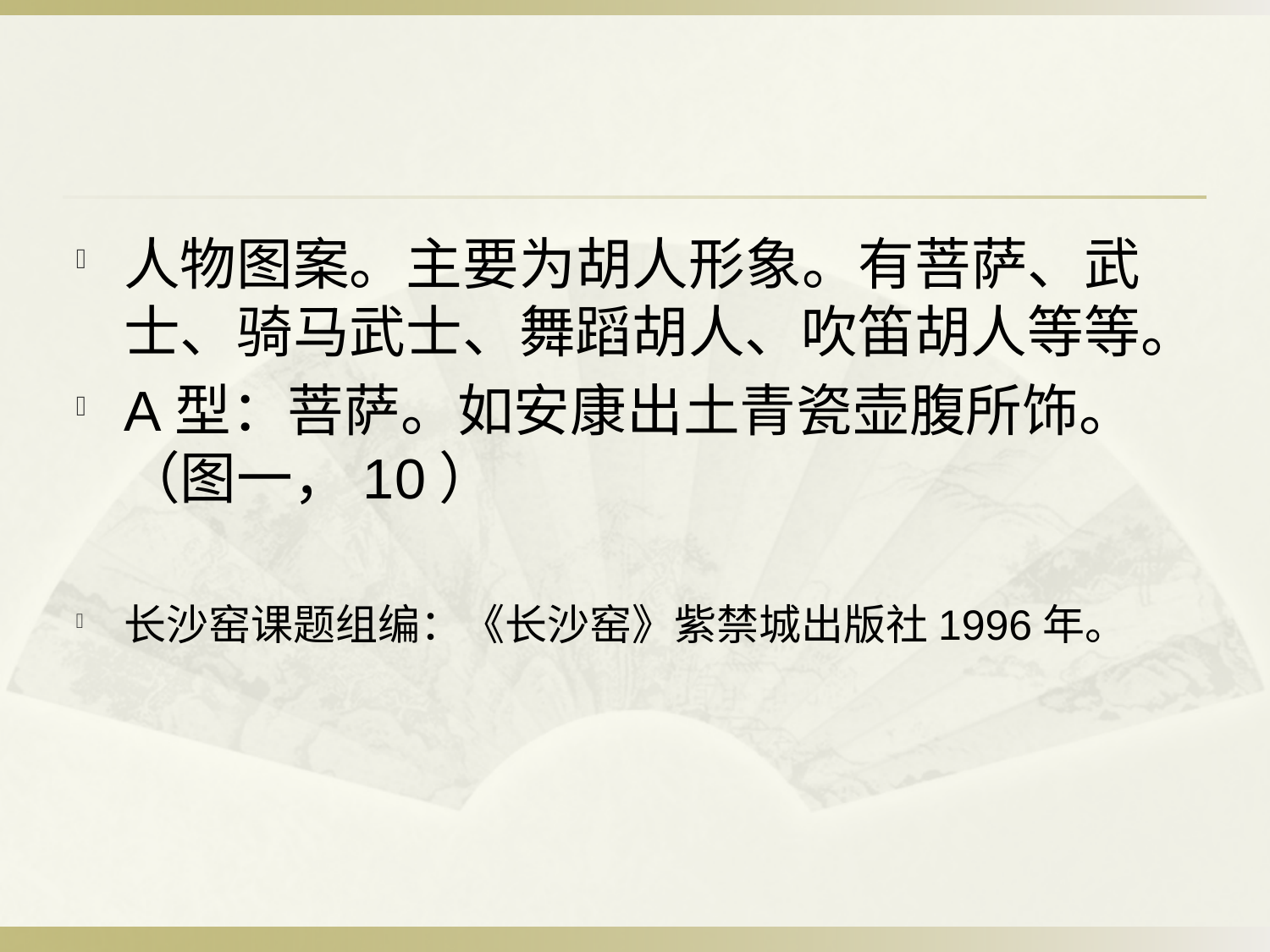

#
人物图案。主要为胡人形象。有菩萨、武士、骑马武士、舞蹈胡人、吹笛胡人等等。
A型：菩萨。如安康出土青瓷壶腹所饰。（图一，10）

长沙窑课题组编：《长沙窑》紫禁城出版社1996年。